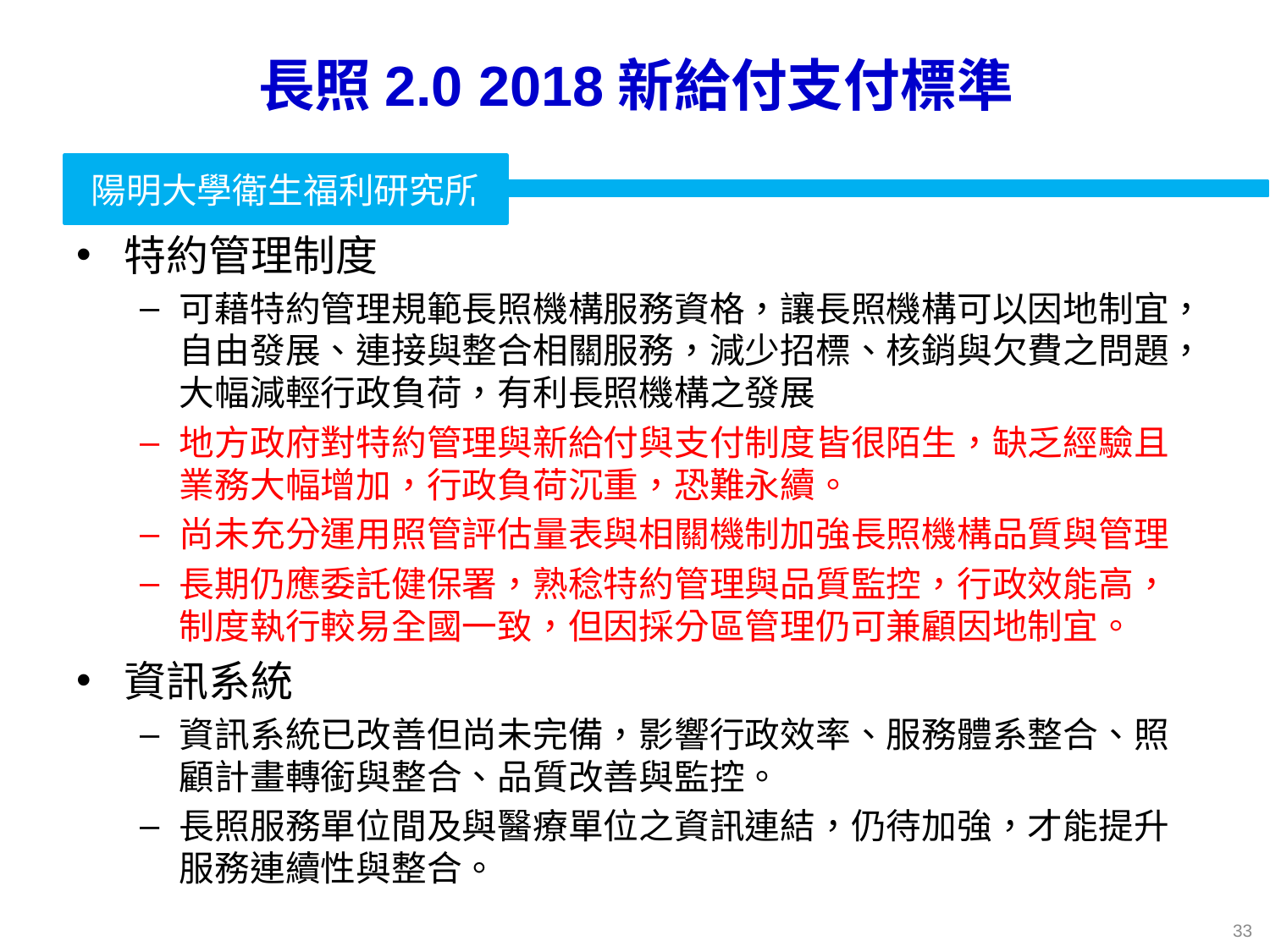

# 長照2.0 2018新給付支付標準
特約管理制度
可藉特約管理規範長照機構服務資格，讓長照機構可以因地制宜，自由發展、連接與整合相關服務，減少招標、核銷與欠費之問題，大幅減輕行政負荷，有利長照機構之發展
地方政府對特約管理與新給付與支付制度皆很陌生，缺乏經驗且業務大幅增加，行政負荷沉重，恐難永續。
尚未充分運用照管評估量表與相關機制加強長照機構品質與管理
長期仍應委託健保署，熟稔特約管理與品質監控，行政效能高，制度執行較易全國一致，但因採分區管理仍可兼顧因地制宜。
資訊系統
資訊系統已改善但尚未完備，影響行政效率、服務體系整合、照顧計畫轉銜與整合、品質改善與監控。
長照服務單位間及與醫療單位之資訊連結，仍待加強，才能提升服務連續性與整合。

33